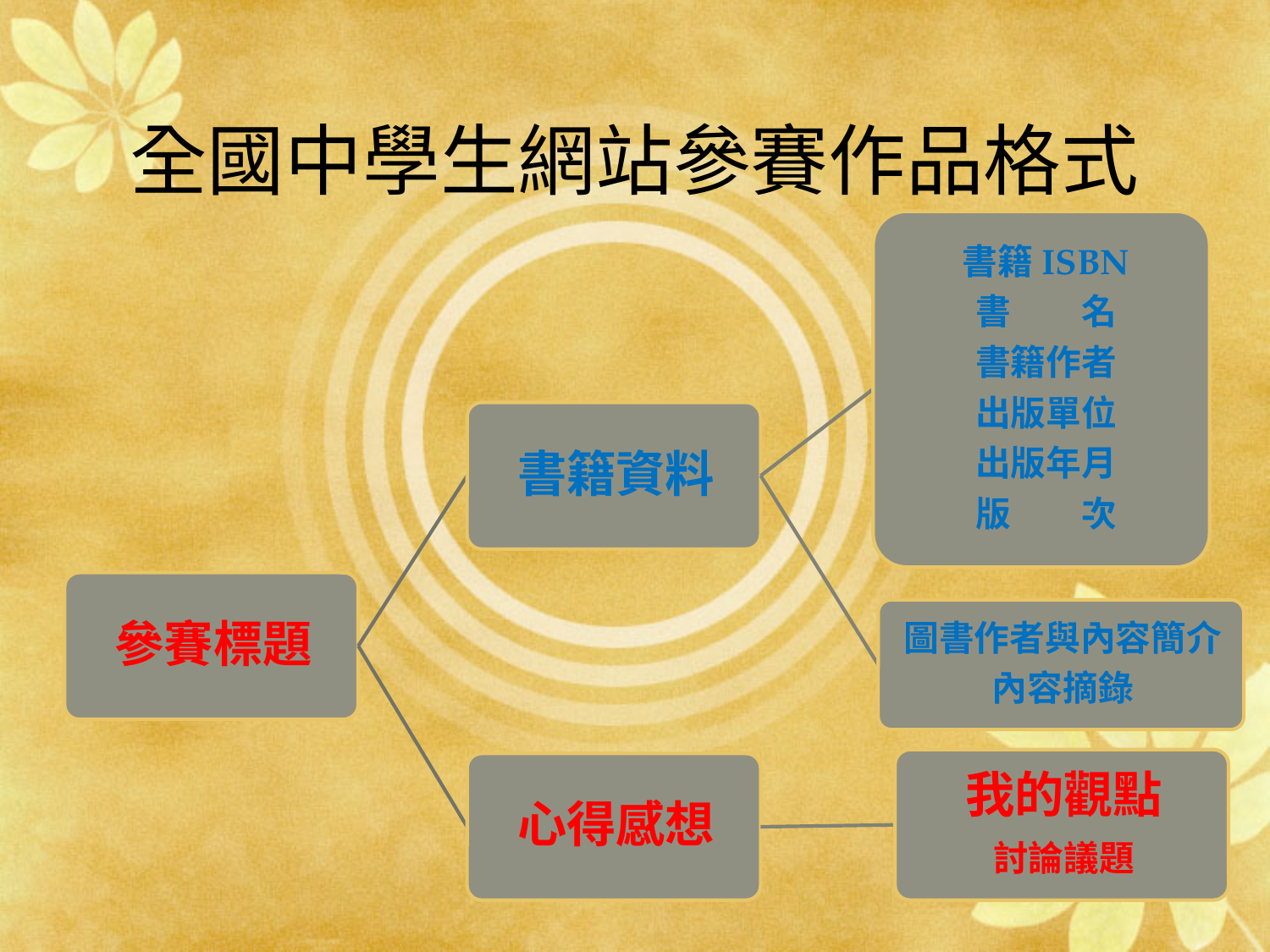

# 全國中學生網站參賽作品格式
參賽標題

書籍資料

書籍ISBN
書　　名
書籍作者
出版單位
出版年月
版　　次

圖書作者與內容簡介
內容摘錄

心得感想

我的觀點
討論議題